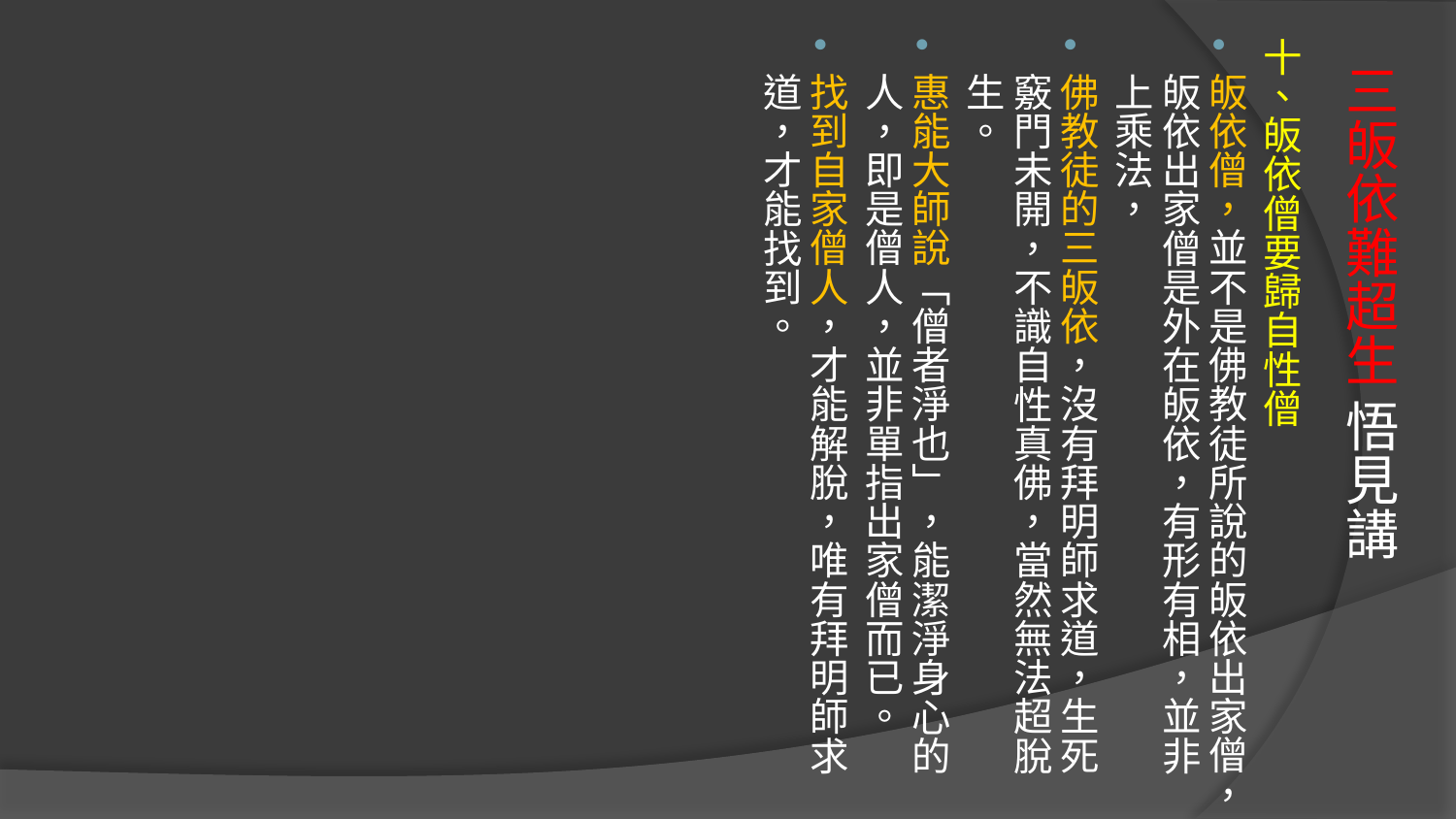

十、皈依僧要歸自性僧
皈依僧，並不是佛教徒所說的皈依出家僧，皈依出家僧是外在皈依，有形有相，並非上乘法，
佛教徒的三皈依，沒有拜明師求道，生死竅門未開，不識自性真佛，當然無法超脫生。
惠能大師說「僧者淨也」，能潔淨身心的人，即是僧人，並非單指出家僧而已。
找到自家僧人，才能解脫，唯有拜明師求道，才能找到。

# 三皈依難超生 悟見講